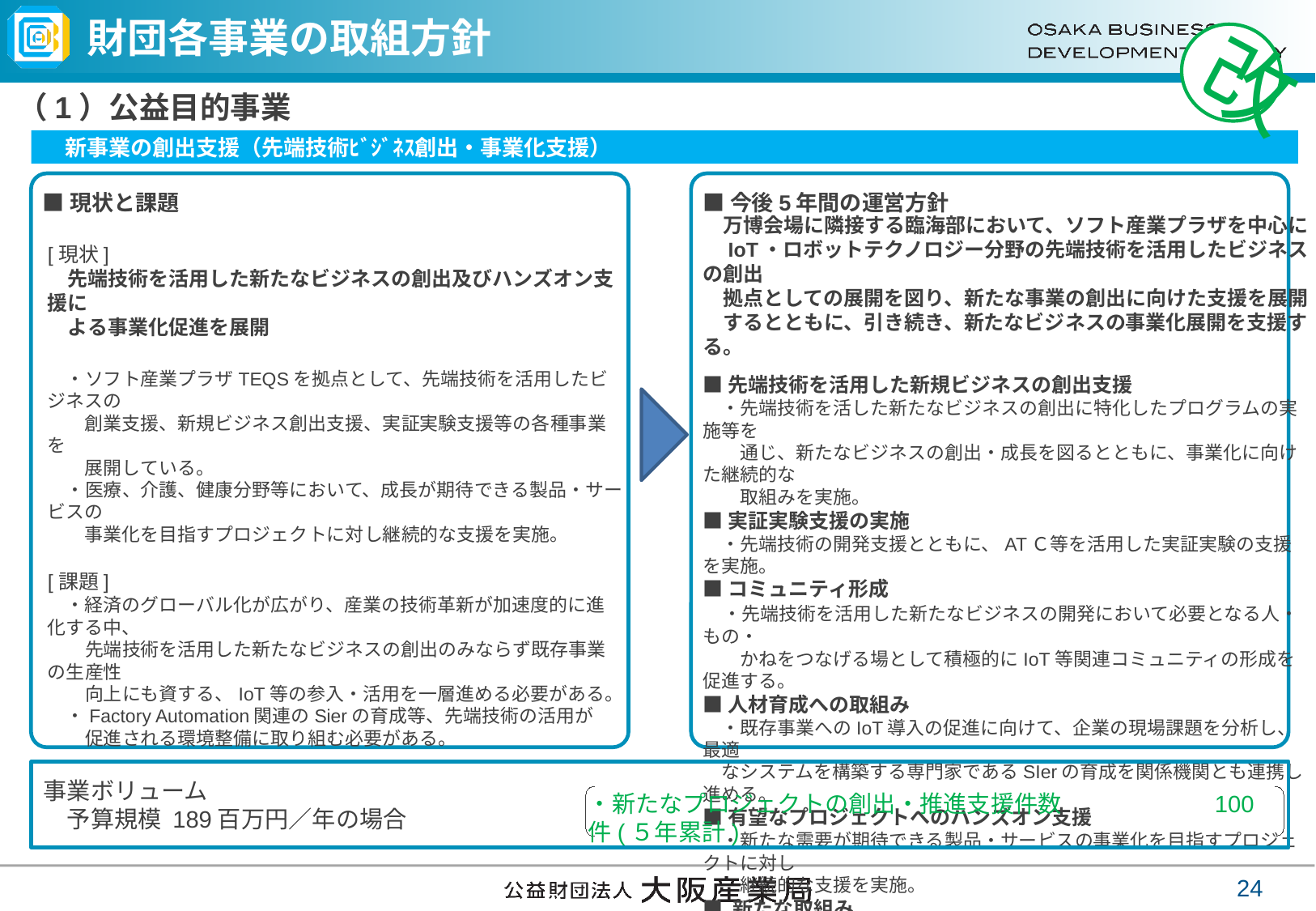

# 財団各事業の取組方針
改
（1）公益目的事業
　新事業の創出支援（先端技術ﾋﾞｼﾞﾈｽ創出・事業化支援）

■現状と課題
■今後5年間の運営方針
　万博会場に隣接する臨海部において、ソフト産業プラザを中心に
　IoT・ロボットテクノロジー分野の先端技術を活用したビジネスの創出
　拠点としての展開を図り、新たな事業の創出に向けた支援を展開
　するとともに、引き続き、新たなビジネスの事業化展開を支援する。

■先端技術を活用した新規ビジネスの創出支援
　・先端技術を活した新たなビジネスの創出に特化したプログラムの実施等を
　　通じ、新たなビジネスの創出・成長を図るとともに、事業化に向けた継続的な
　　取組みを実施。
■実証実験支援の実施
　・先端技術の開発支援とともに、ATＣ等を活用した実証実験の支援を実施。
■コミュニティ形成
　・先端技術を活用した新たなビジネスの開発において必要となる人・もの・
　　かねをつなげる場として積極的にIoT等関連コミュニティの形成を促進する。
■人材育成への取組み
　・既存事業へのIoT導入の促進に向けて、企業の現場課題を分析し、最適
　なシステムを構築する専門家であるSIerの育成を関係機関とも連携し進める。
■有望なプロジェクトへのハンズオン支援
　・新たな需要が期待できる製品・サービスの事業化を目指すプロジェクトに対し
　　継続的な支援を実施。
■ 新たな取組み
　・産学連携も進め、先端技術を活用したプロジェクトを創出・発掘する仕組み
　　を構築し、プロジェクトの成長を一層加速化する取組を実施する。
[現状]
　先端技術を活用した新たなビジネスの創出及びハンズオン支援に
　よる事業化促進を展開

　・ソフト産業プラザTEQSを拠点として、先端技術を活用したビジネスの
　　創業支援、新規ビジネス創出支援、実証実験支援等の各種事業を
　　展開している。
　・医療、介護、健康分野等において、成長が期待できる製品・サービスの
　　事業化を目指すプロジェクトに対し継続的な支援を実施。

[課題]
　・経済のグローバル化が広がり、産業の技術革新が加速度的に進化する中、
　　先端技術を活用した新たなビジネスの創出のみならず既存事業の生産性
　　向上にも資する、IoT等の参入・活用を一層進める必要がある。
　・Factory Automation関連のSierの育成等、先端技術の活用が
　　促進される環境整備に取り組む必要がある。

事業ボリューム
　予算規模 189百万円／年の場合
・新たなプロジェクトの創出・推進支援件数 　　　　　　100件(５年累計)

24